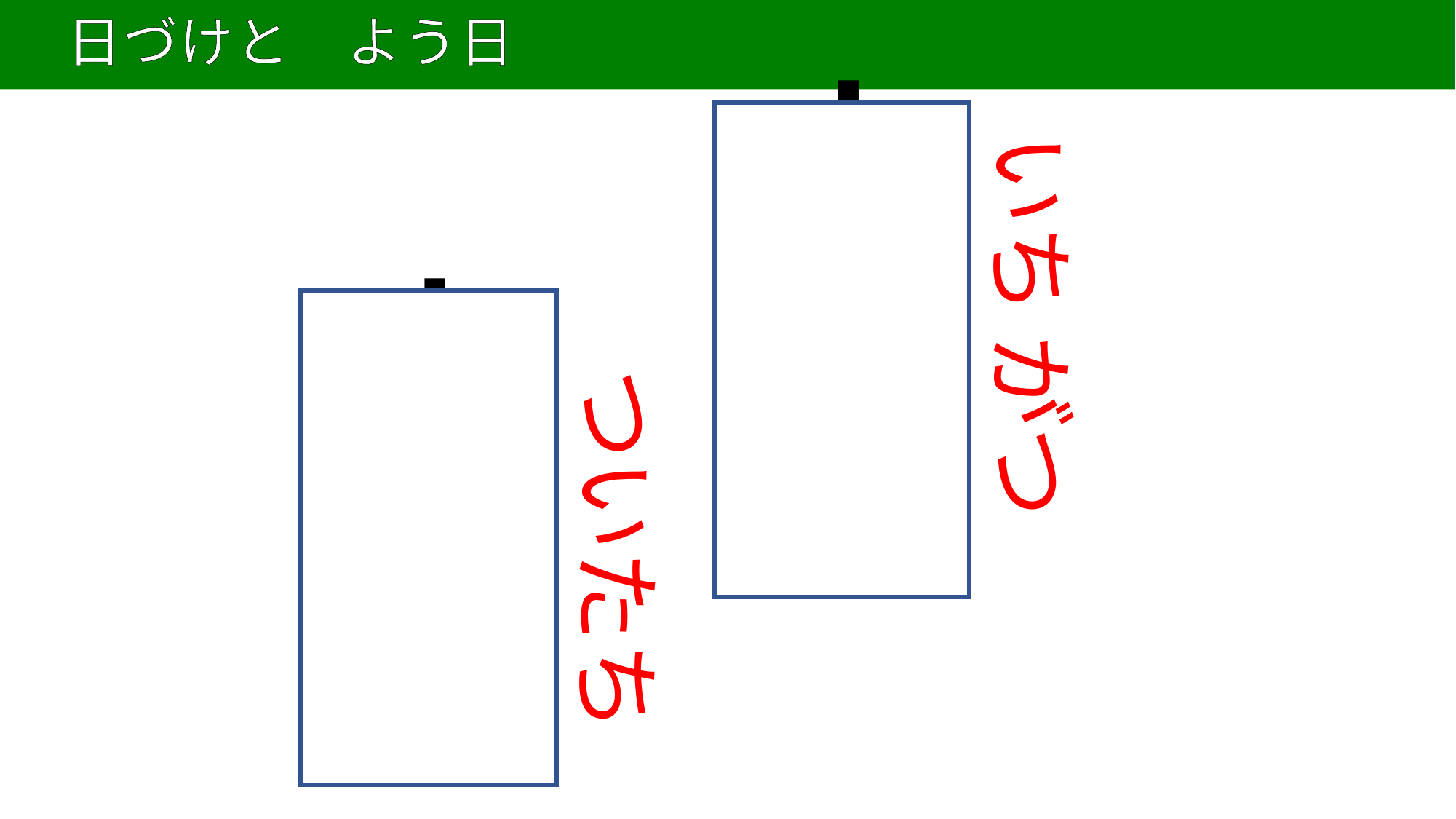

# 日づけと　よう日
36
一月

いち がつ
一日

ついたち